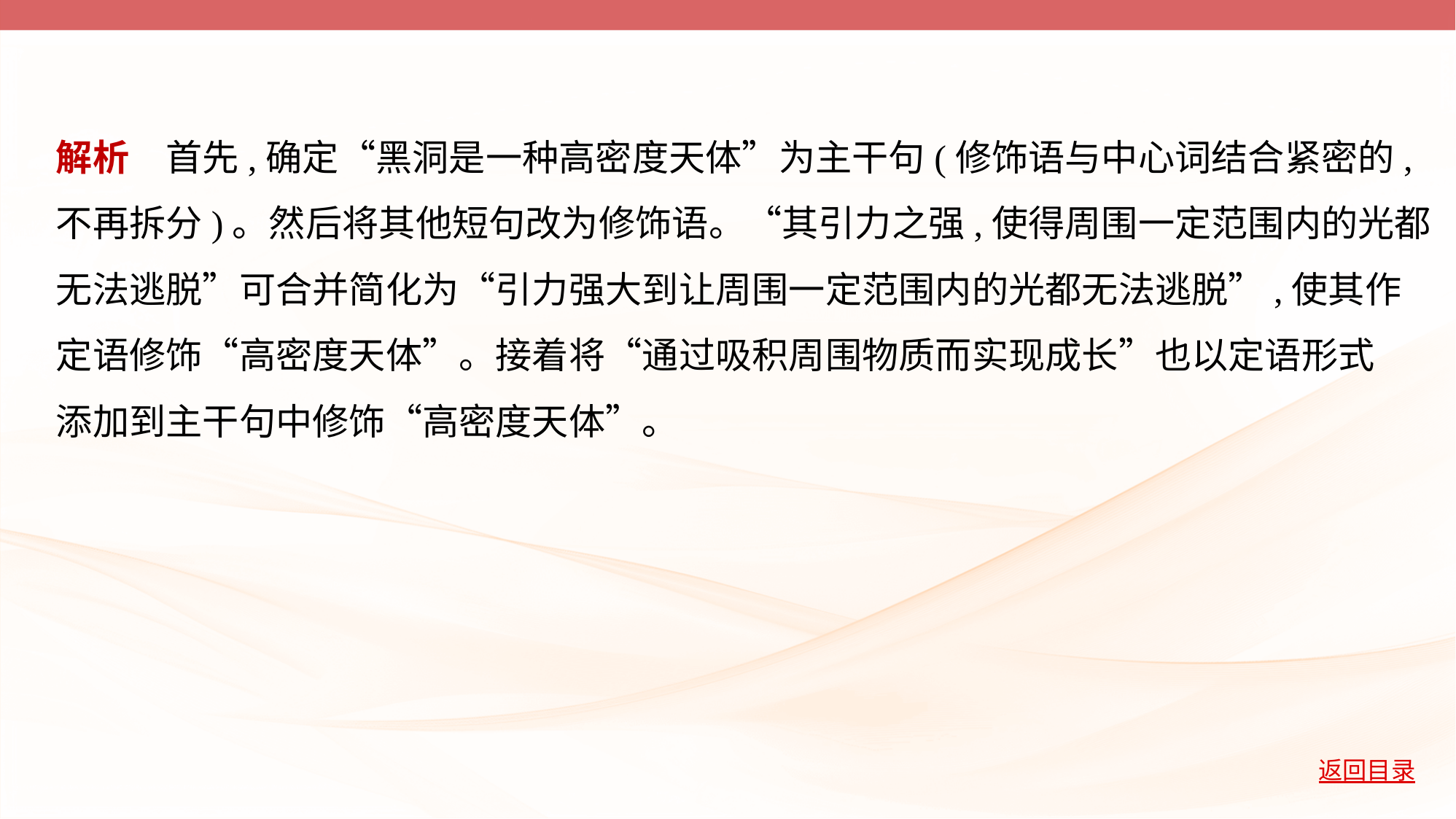

解析　首先,确定“黑洞是一种高密度天体”为主干句(修饰语与中心词结合紧密的,
不再拆分)。然后将其他短句改为修饰语。“其引力之强,使得周围一定范围内的光都
无法逃脱”可合并简化为“引力强大到让周围一定范围内的光都无法逃脱”,使其作
定语修饰“高密度天体”。接着将“通过吸积周围物质而实现成长”也以定语形式
添加到主干句中修饰“高密度天体”。